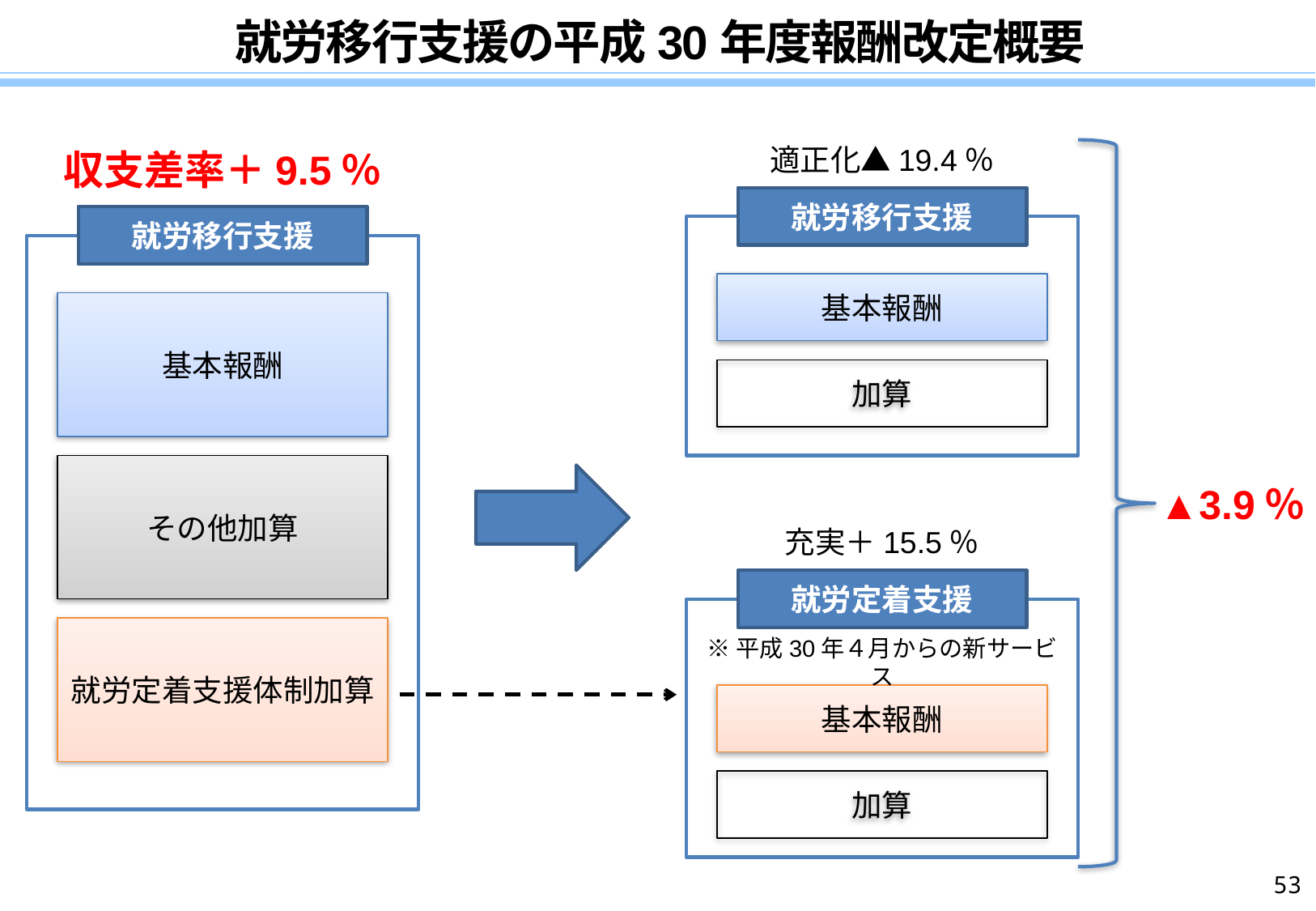

就労移行支援の平成30年度報酬改定概要
適正化▲19.4％
収支差率＋9.5％

就労移行支援
就労移行支援

基本報酬
基本報酬
加算
その他加算

▲3.9％
充実＋15.5％
就労定着支援

就労定着支援体制加算
※平成30年４月からの新サービス
基本報酬
加算
53